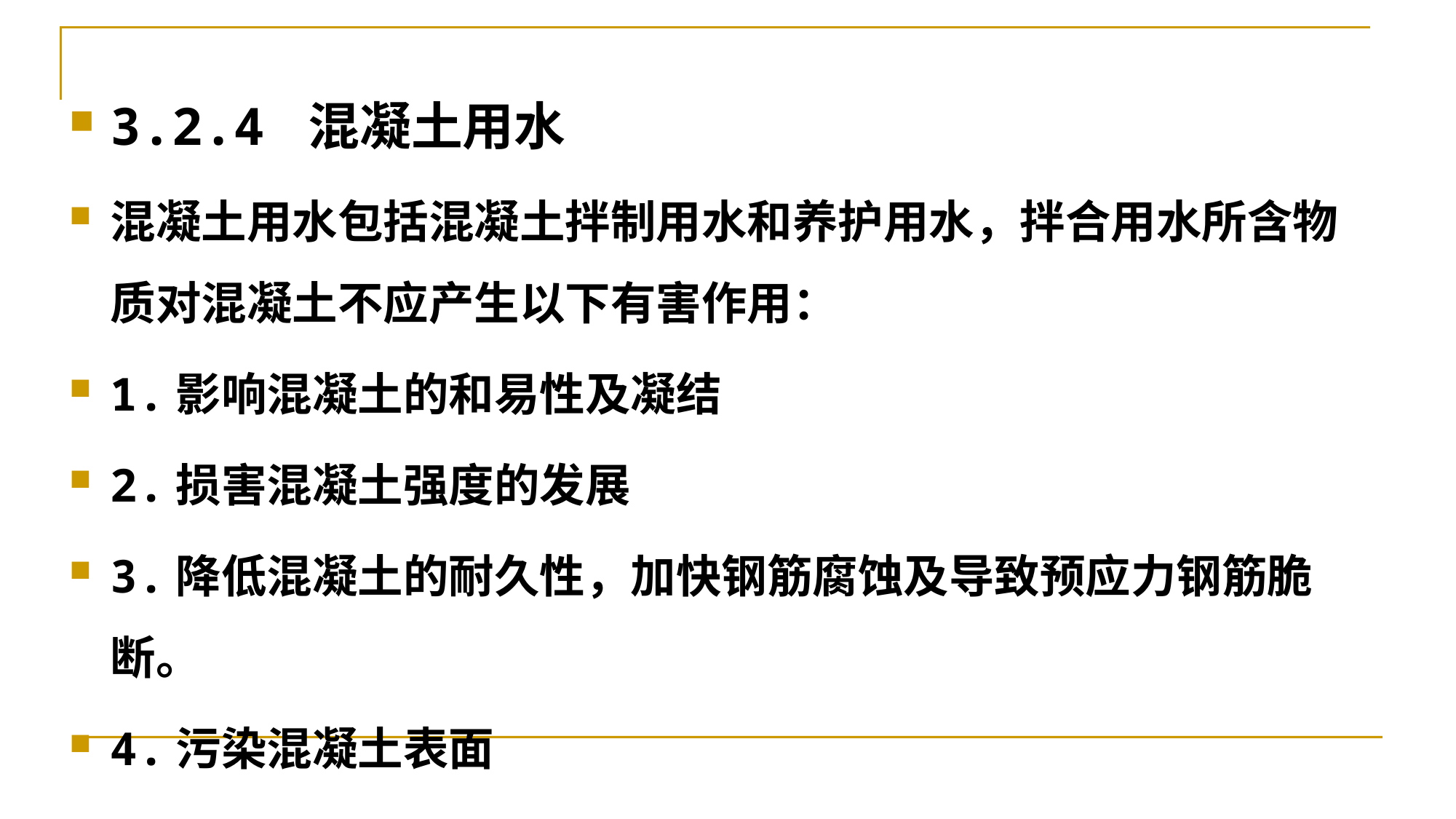

3.2.4 混凝土用水
混凝土用水包括混凝土拌制用水和养护用水，拌合用水所含物质对混凝土不应产生以下有害作用：
1.影响混凝土的和易性及凝结
2.损害混凝土强度的发展
3.降低混凝土的耐久性，加快钢筋腐蚀及导致预应力钢筋脆断。
4.污染混凝土表面